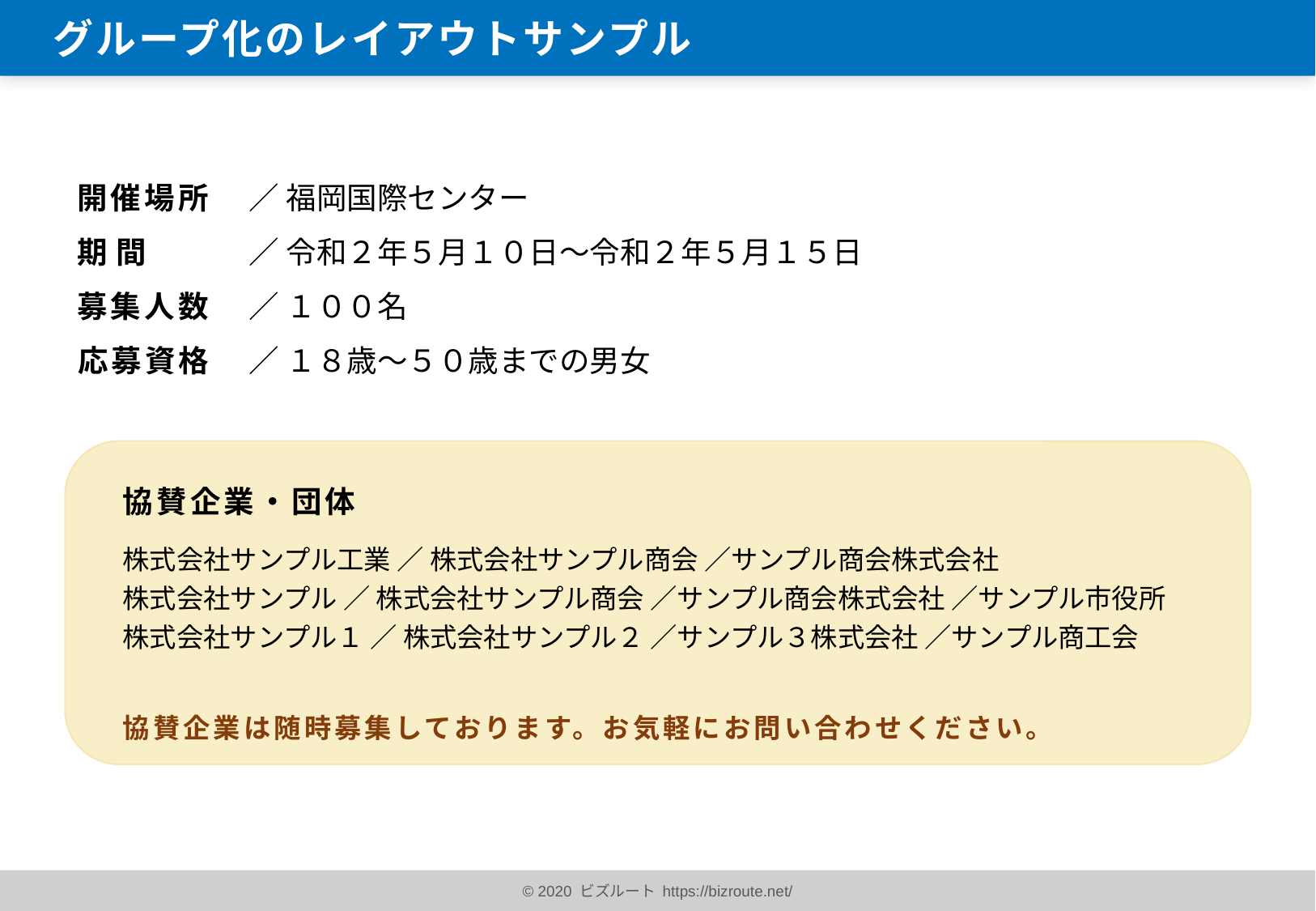

グループ化のレイアウトサンプル
開催場所
／ 福岡国際センター
期間
／ 令和２年５月１０日～令和２年５月１５日
募集人数
／ １００名
応募資格
／ １８歳～５０歳までの男女

協賛企業・団体
株式会社サンプル工業 ／ 株式会社サンプル商会 ／サンプル商会株式会社
株式会社サンプル ／ 株式会社サンプル商会 ／サンプル商会株式会社 ／サンプル市役所
株式会社サンプル１ ／ 株式会社サンプル２ ／サンプル３株式会社 ／サンプル商工会
協賛企業は随時募集しております。お気軽にお問い合わせください。

© 2020 ビズルート https://bizroute.net/